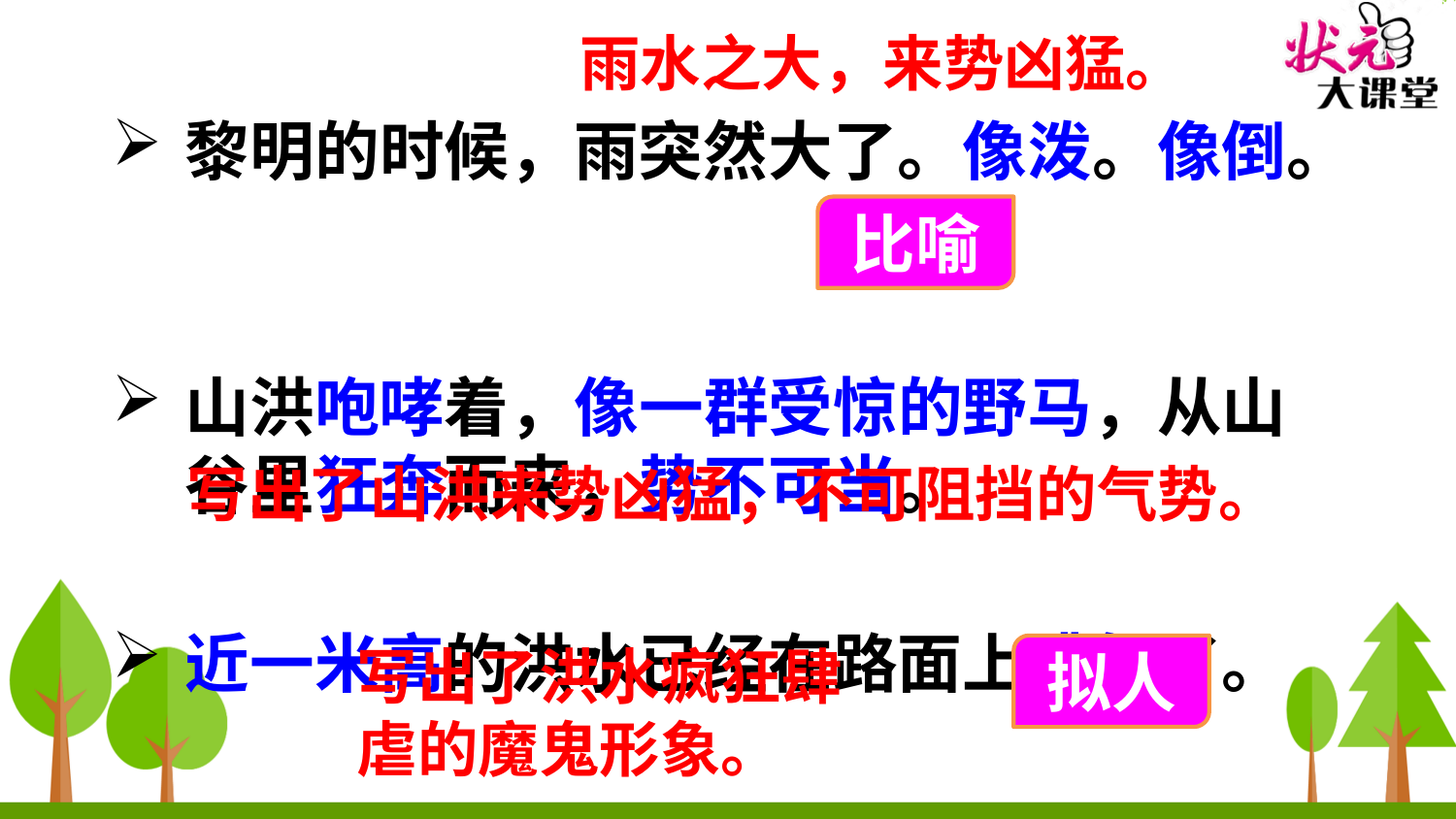

雨水之大，来势凶猛。
黎明的时候，雨突然大了。像泼。像倒。
山洪咆哮着，像一群受惊的野马，从山谷里狂奔而来，势不可当。
近一米高的洪水已经在路面上跳舞了。
比喻
写出了山洪来势凶猛，不可阻挡的气势。
写出了洪水疯狂肆虐的魔鬼形象。
拟人